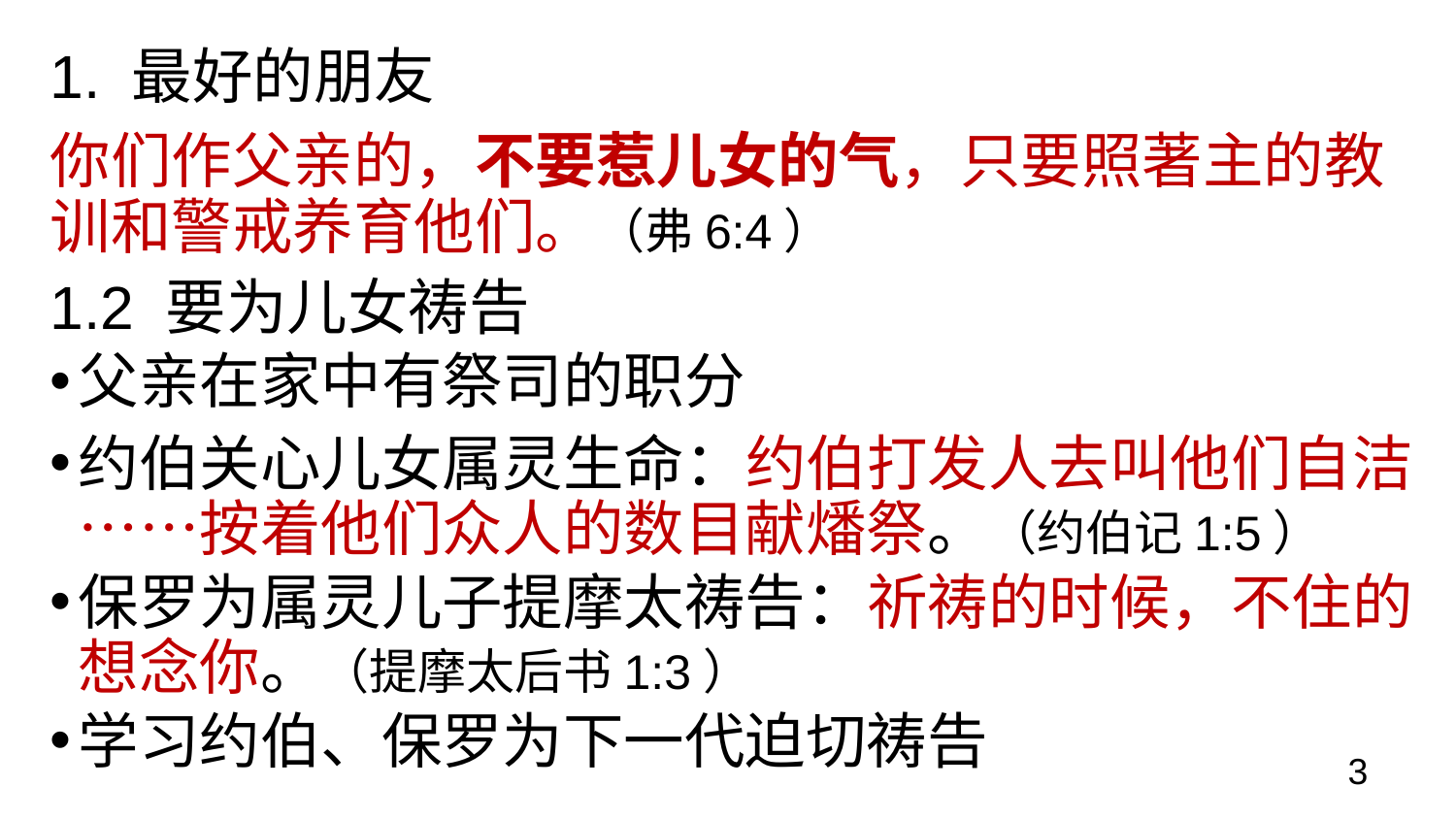

# 1. 最好的朋友
你们作父亲的，不要惹儿女的气，只要照著主的教训和警戒养育他们。（弗6:4）
1.2 要为儿女祷告
父亲在家中有祭司的职分
约伯关心儿女属灵生命：约伯打发人去叫他们自洁……按着他们众人的数目献燔祭。（约伯记1:5）
保罗为属灵儿子提摩太祷告：祈祷的时候，不住的想念你。（提摩太后书1:3）
学习约伯、保罗为下一代迫切祷告
3